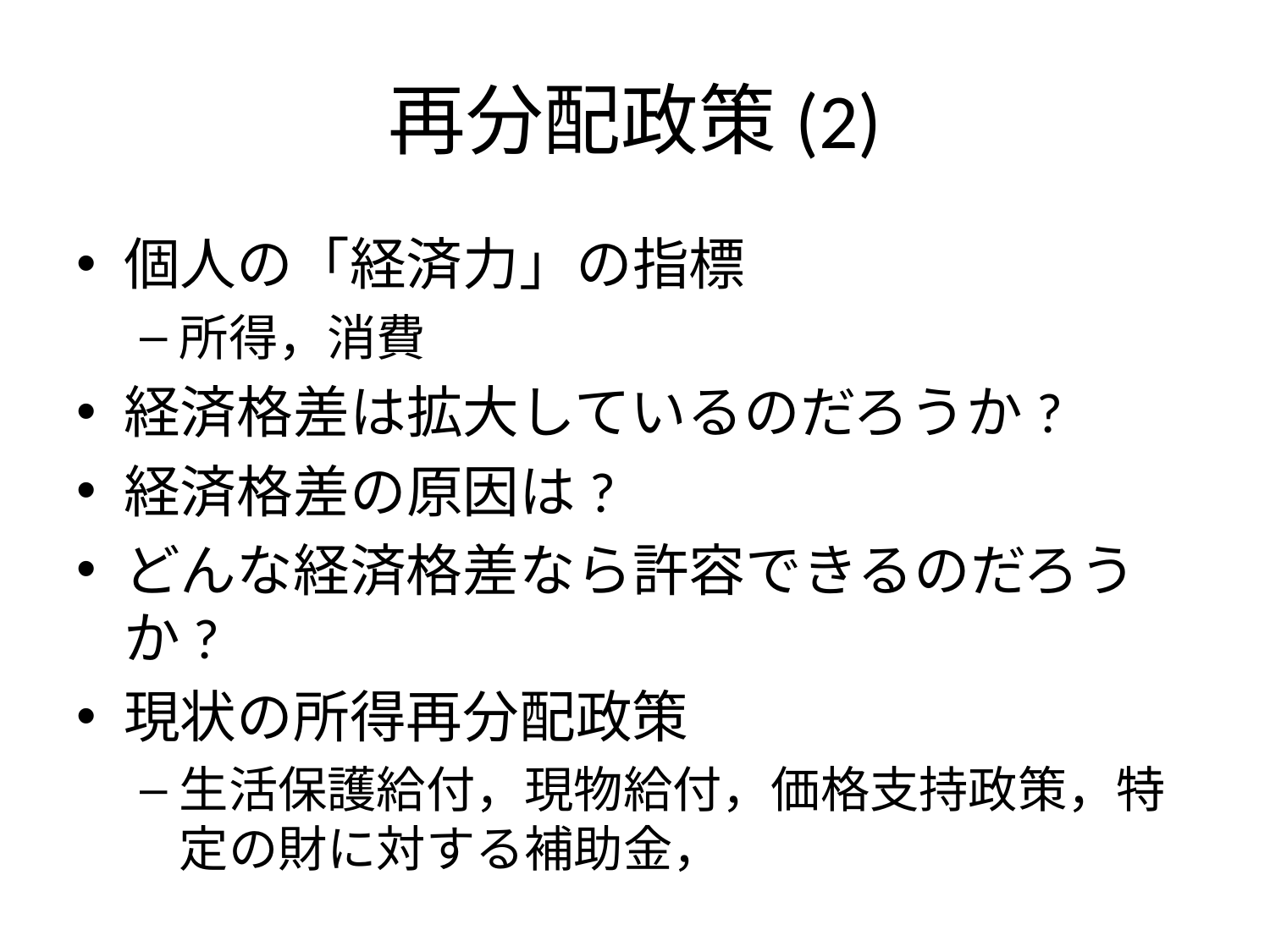

# 再分配政策(2)
個人の「経済力」の指標
所得，消費
経済格差は拡大しているのだろうか?
経済格差の原因は?
どんな経済格差なら許容できるのだろうか?
現状の所得再分配政策
生活保護給付，現物給付，価格支持政策，特定の財に対する補助金，